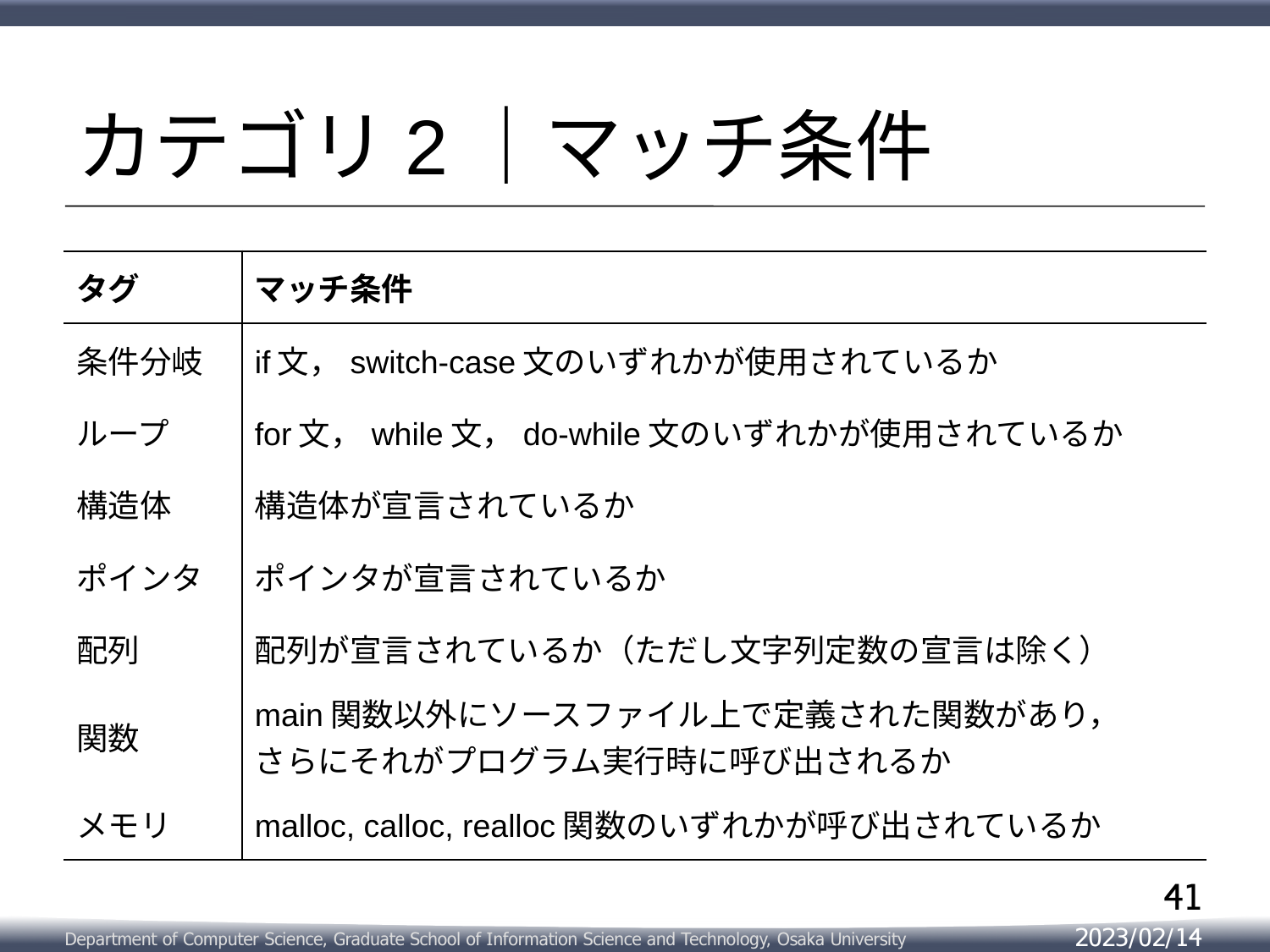

# カテゴリ2｜マッチ条件
| タグ | マッチ条件 |
| --- | --- |
| 条件分岐 | if文，switch-case文のいずれかが使用されているか |
| ループ | for文，while文，do-while文のいずれかが使用されているか |
| 構造体 | 構造体が宣言されているか |
| ポインタ | ポインタが宣言されているか |
| 配列 | 配列が宣言されているか（ただし文字列定数の宣言は除く） |
| 関数 | main関数以外にソースファイル上で定義された関数があり， さらにそれがプログラム実行時に呼び出されるか |
| メモリ | malloc, calloc, realloc関数のいずれかが呼び出されているか |
41
2023/02/14